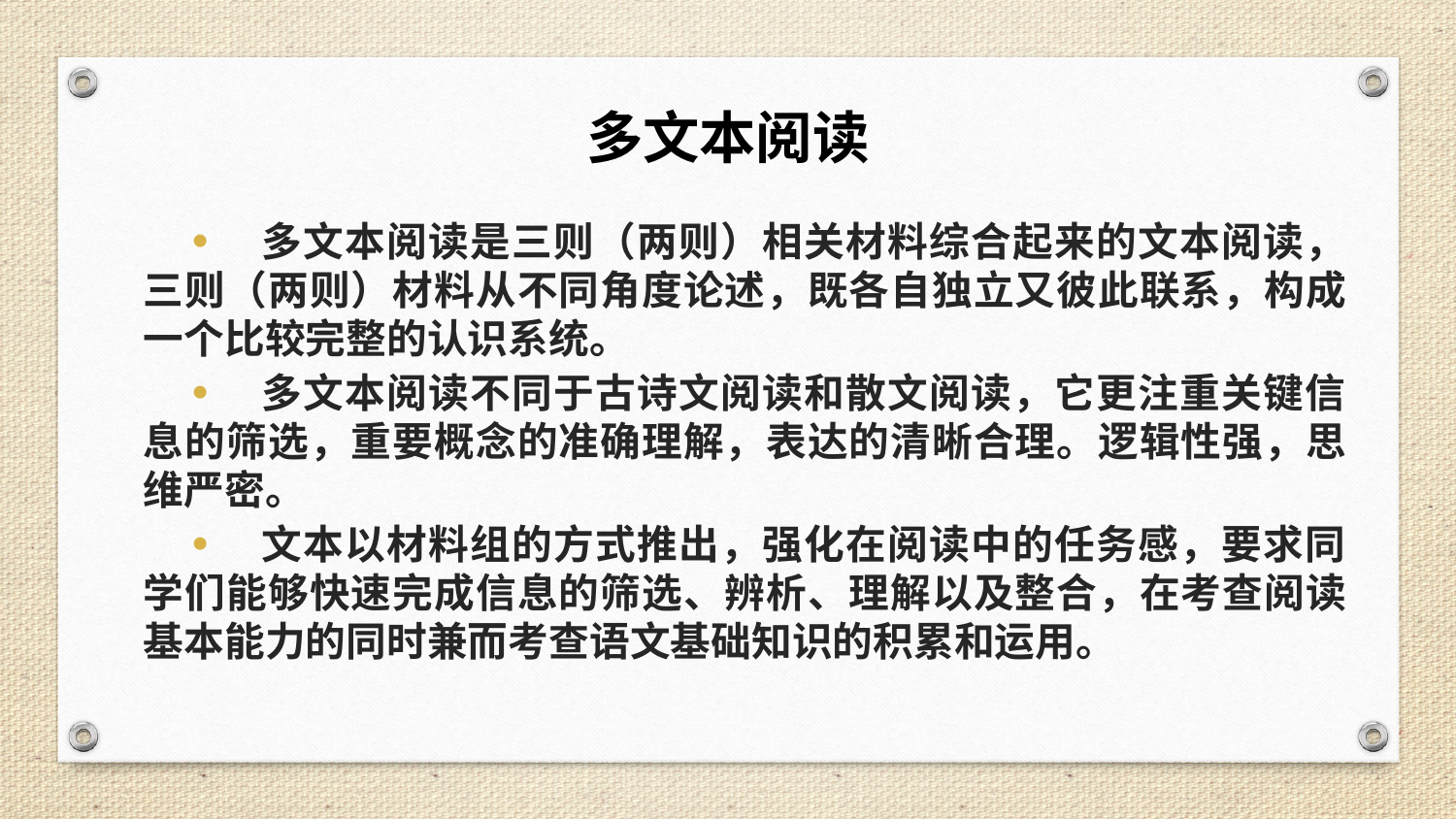

# 多文本阅读
    多文本阅读是三则（两则）相关材料综合起来的文本阅读，三则（两则）材料从不同角度论述，既各自独立又彼此联系，构成一个比较完整的认识系统。
    多文本阅读不同于古诗文阅读和散文阅读，它更注重关键信息的筛选，重要概念的准确理解，表达的清晰合理。逻辑性强，思维严密。
    文本以材料组的方式推出，强化在阅读中的任务感，要求同学们能够快速完成信息的筛选、辨析、理解以及整合，在考查阅读基本能力的同时兼而考查语文基础知识的积累和运用。